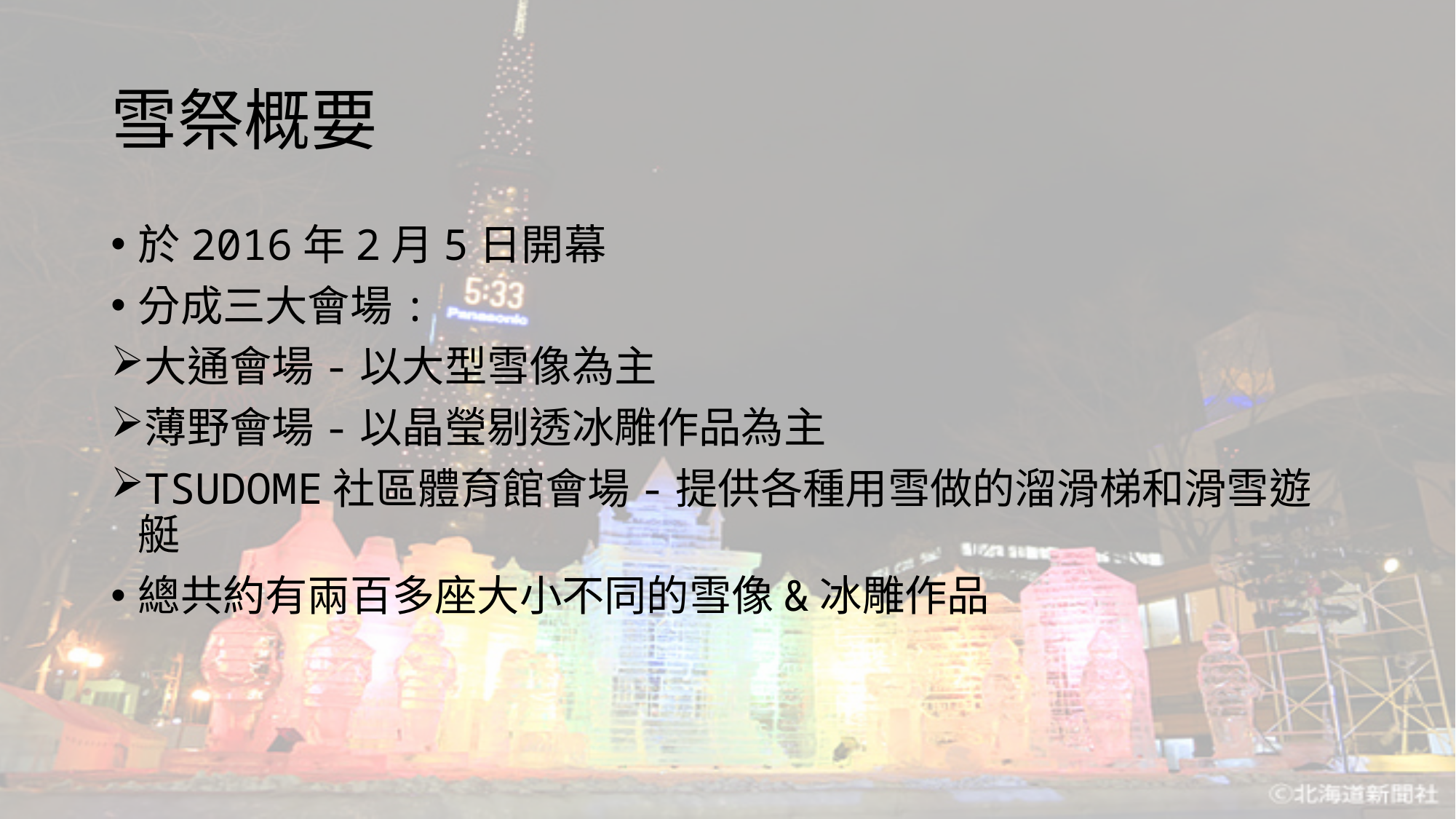

# 雪祭概要
於2016年2月5日開幕
分成三大會場:
大通會場-以大型雪像為主
薄野會場-以晶瑩剔透冰雕作品為主
TSUDOME社區體育館會場-提供各種用雪做的溜滑梯和滑雪遊艇
總共約有兩百多座大小不同的雪像&冰雕作品